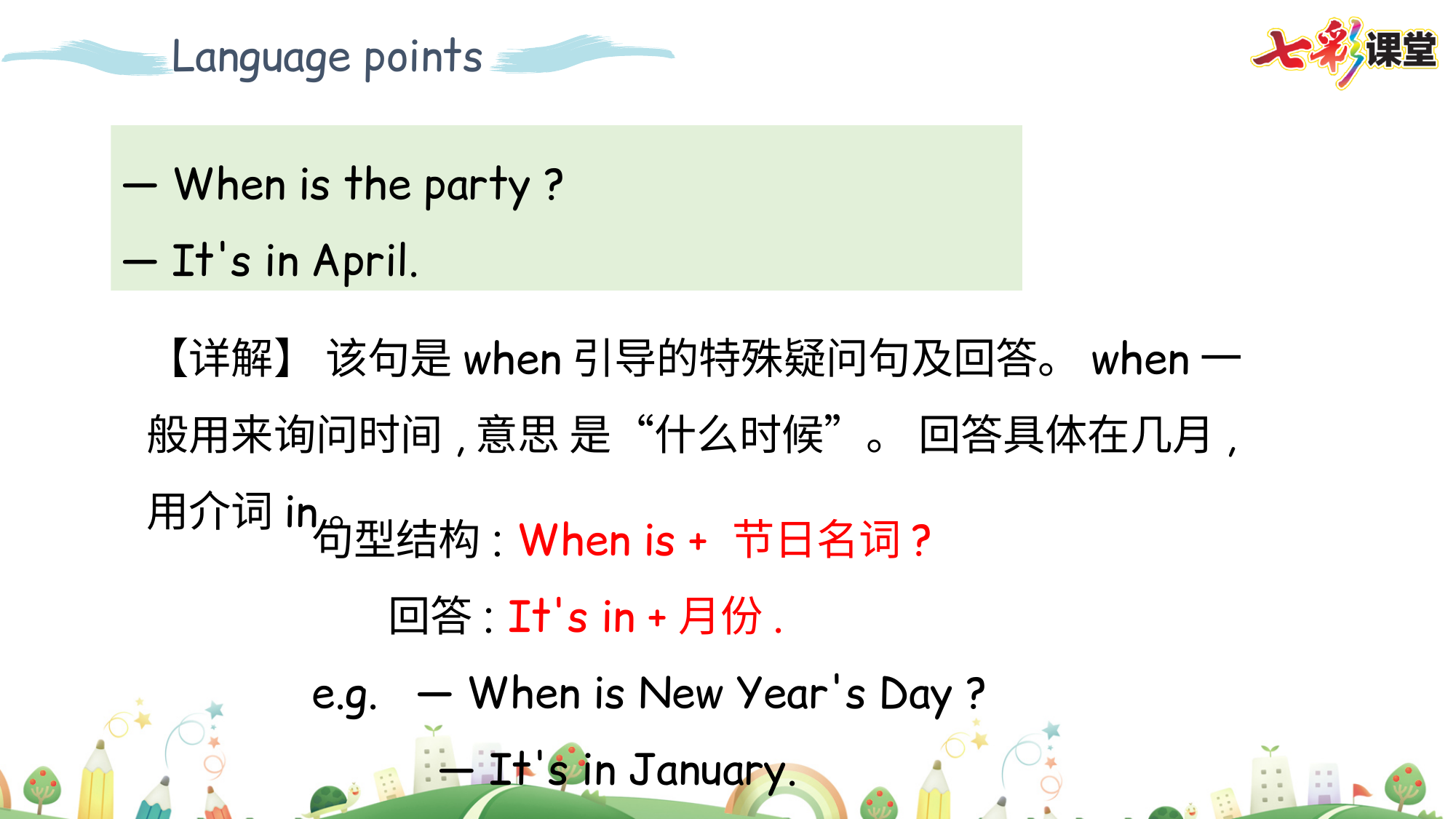

Language points

— When is the party ?
— It's in April.
【详解】 该句是when引导的特殊疑问句及回答。when一般用来询问时间,意思 是“什么时候”。 回答具体在几月,用介词in。
句型结构: When is + 节日名词?
       回答: It's in +月份.
e.g.   — When is New Year's Day ?
          — It's in January.